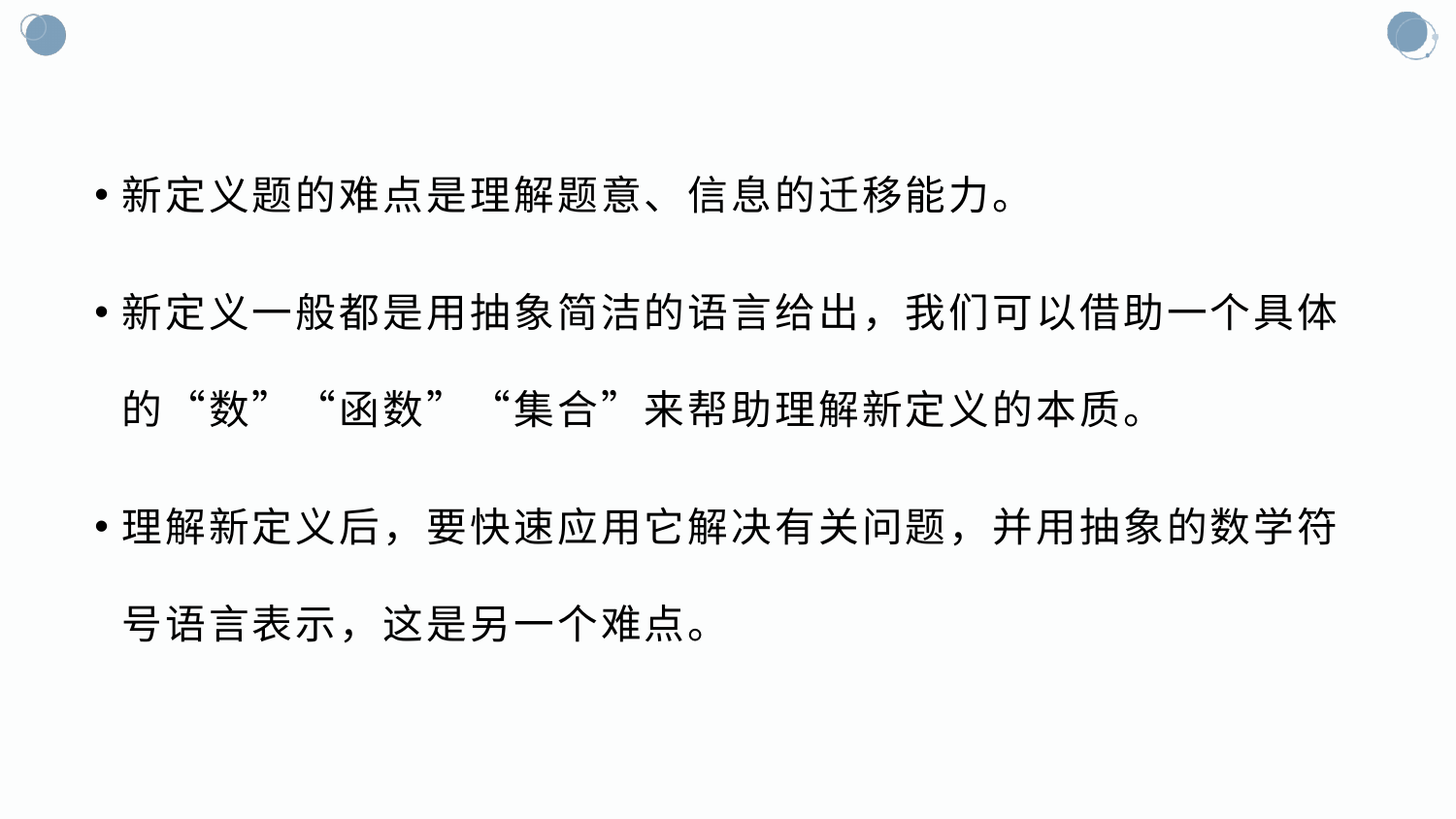

#
新定义题的难点是理解题意、信息的迁移能力。
新定义一般都是用抽象简洁的语言给出，我们可以借助一个具体的“数”“函数”“集合”来帮助理解新定义的本质。
理解新定义后，要快速应用它解决有关问题，并用抽象的数学符号语言表示，这是另一个难点。